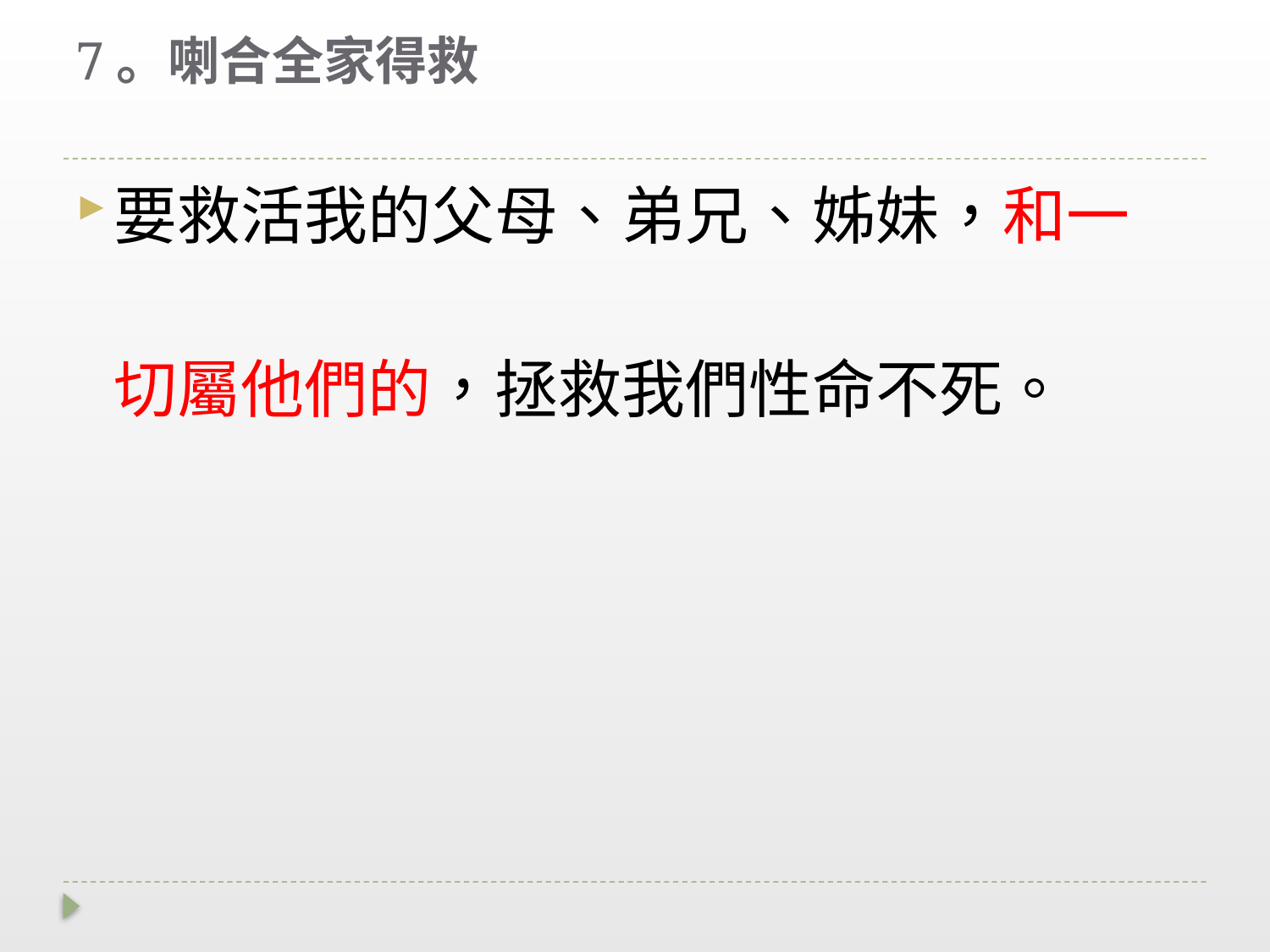

# 7。喇合全家得救
要救活我的父母、弟兄、姊妹，和一

	切屬他們的，拯救我們性命不死。